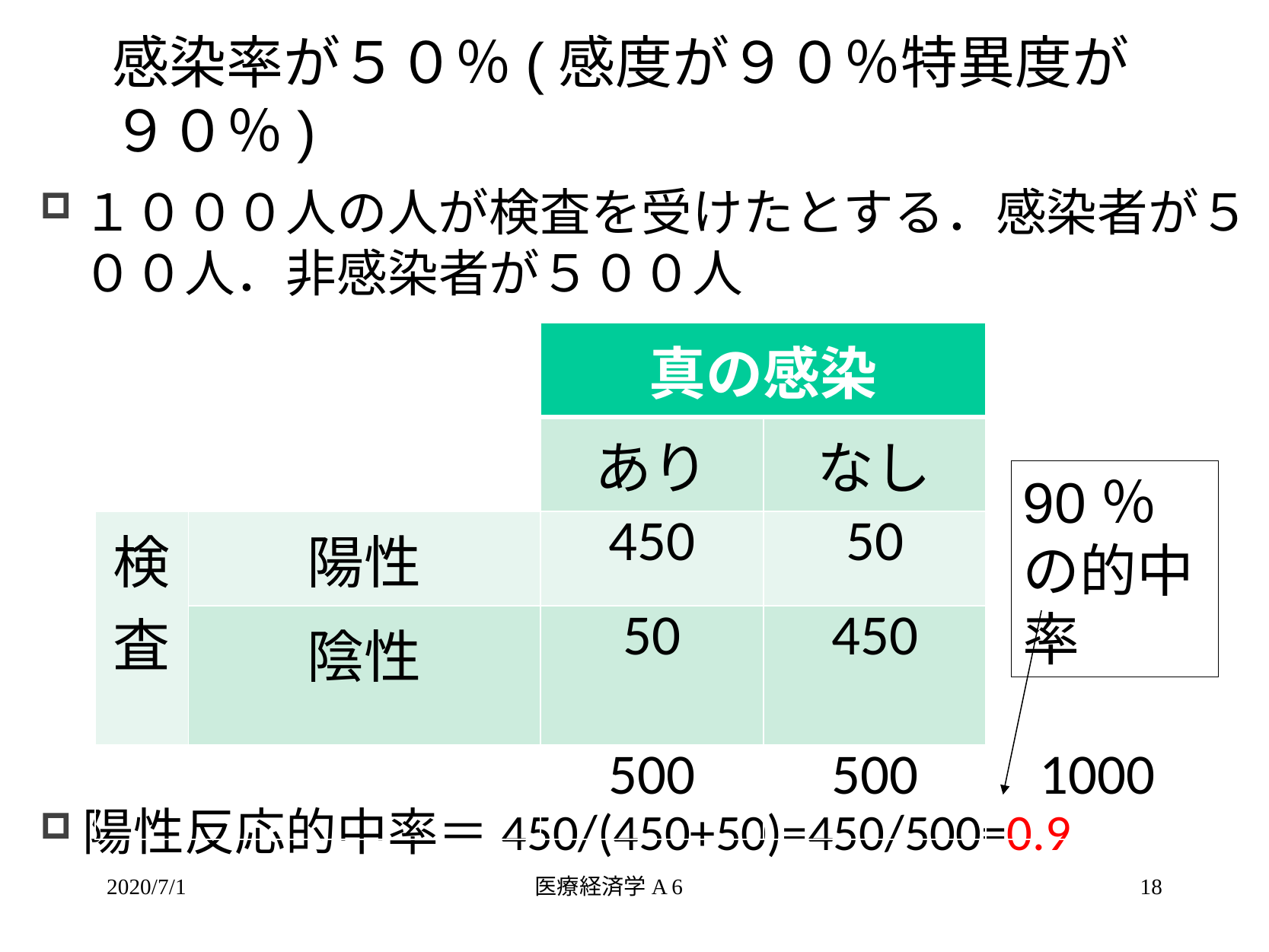

# 感染率が５０％(感度が９０％特異度が９０％)
１０００人の人が検査を受けたとする．感染者が５００人．非感染者が５００人

陽性反応的中率＝450/(450+50)=450/500=0.9

|  |  | 真の感染 |  |  |
| --- | --- | --- | --- | --- |
|  |  | あり | なし |  |
| 検査 | 陽性 | 450 | 50 |  |
|  | 陰性 | 50 | 450 |  |
|  |  | 500 | 500 | 1000 |
90％の的中率
2020/7/1
医療経済学A 6
18